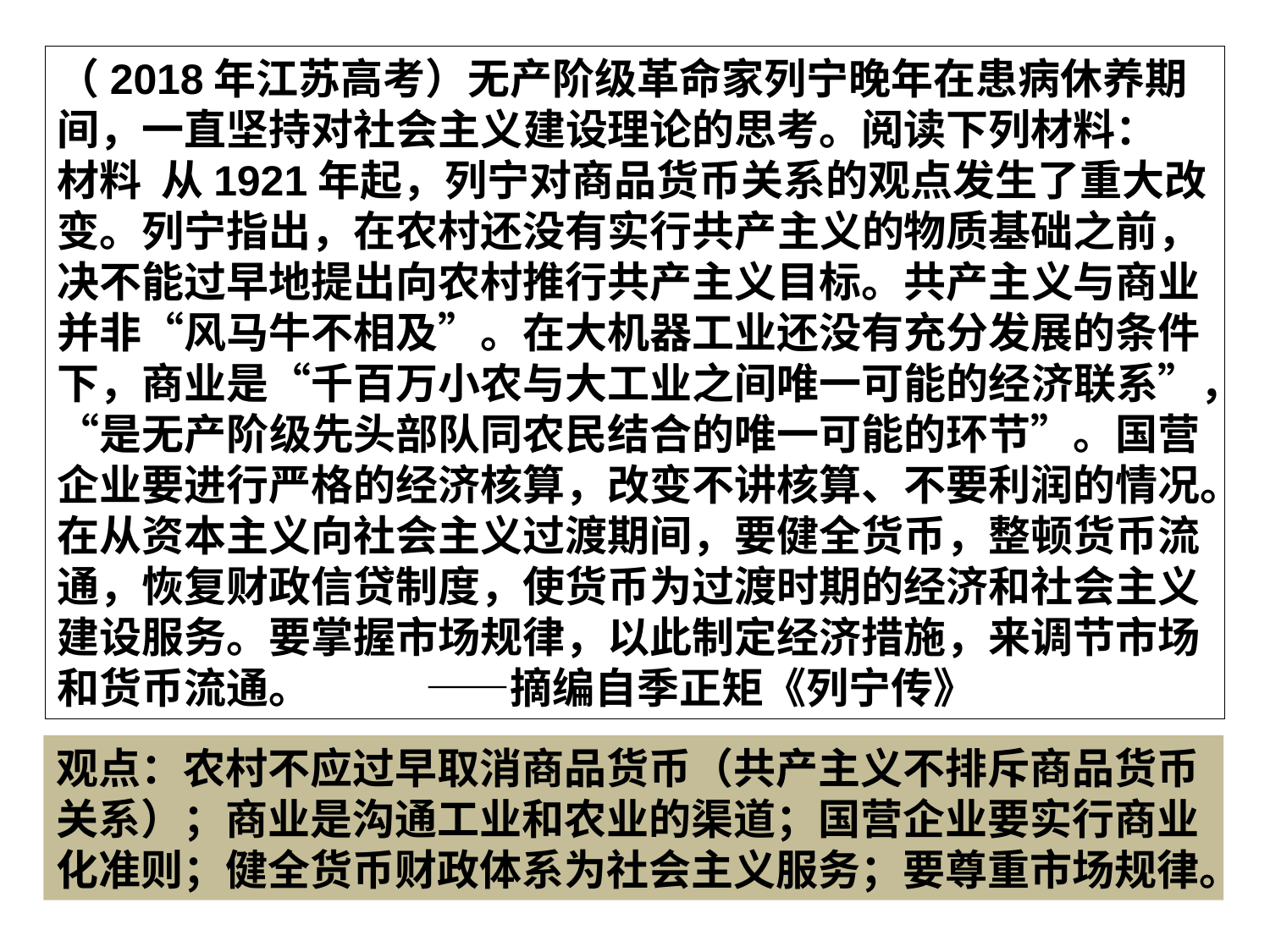

（2018年江苏高考）无产阶级革命家列宁晚年在患病休养期间，一直坚持对社会主义建设理论的思考。阅读下列材料：
材料  从1921年起，列宁对商品货币关系的观点发生了重大改变。列宁指出，在农村还没有实行共产主义的物质基础之前，决不能过早地提出向农村推行共产主义目标。共产主义与商业并非“风马牛不相及”。在大机器工业还没有充分发展的条件下，商业是“千百万小农与大工业之间唯一可能的经济联系”，“是无产阶级先头部队同农民结合的唯一可能的环节”。国营企业要进行严格的经济核算，改变不讲核算、不要利润的情况。在从资本主义向社会主义过渡期间，要健全货币，整顿货币流通，恢复财政信贷制度，使货币为过渡时期的经济和社会主义建设服务。要掌握市场规律，以此制定经济措施，来调节市场和货币流通。            ——摘编自季正矩《列宁传》
据材料概括列宁关于商品货币关系的观点。（5分）
观点：农村不应过早取消商品货币（共产主义不排斥商品货币关系）；商业是沟通工业和农业的渠道；国营企业要实行商业化准则；健全货币财政体系为社会主义服务；要尊重市场规律。